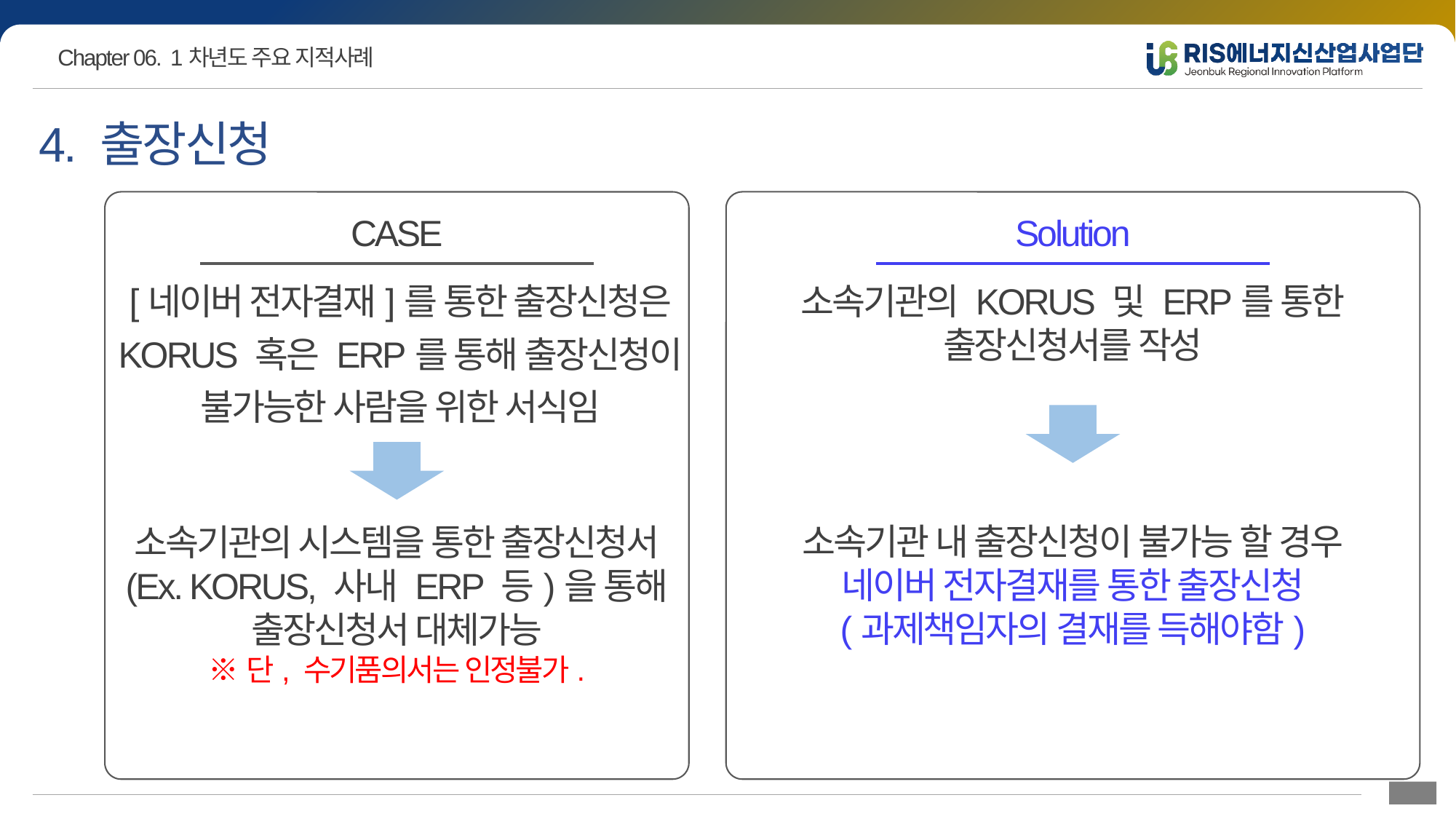

4. 출장신청

CASE
Solution
[네이버 전자결재]를 통한 출장신청은
KORUS 혹은 ERP를 통해 출장신청이
불가능한 사람을 위한 서식임
소속기관의 KORUS 및 ERP를 통한
출장신청서를 작성

소속기관 내 출장신청이 불가능 할 경우
네이버 전자결재를 통한 출장신청
(과제책임자의 결재를 득해야함)
소속기관의 시스템을 통한 출장신청서
(Ex. KORUS, 사내 ERP 등)을 통해
출장신청서 대체가능
※단, 수기품의서는 인정불가.